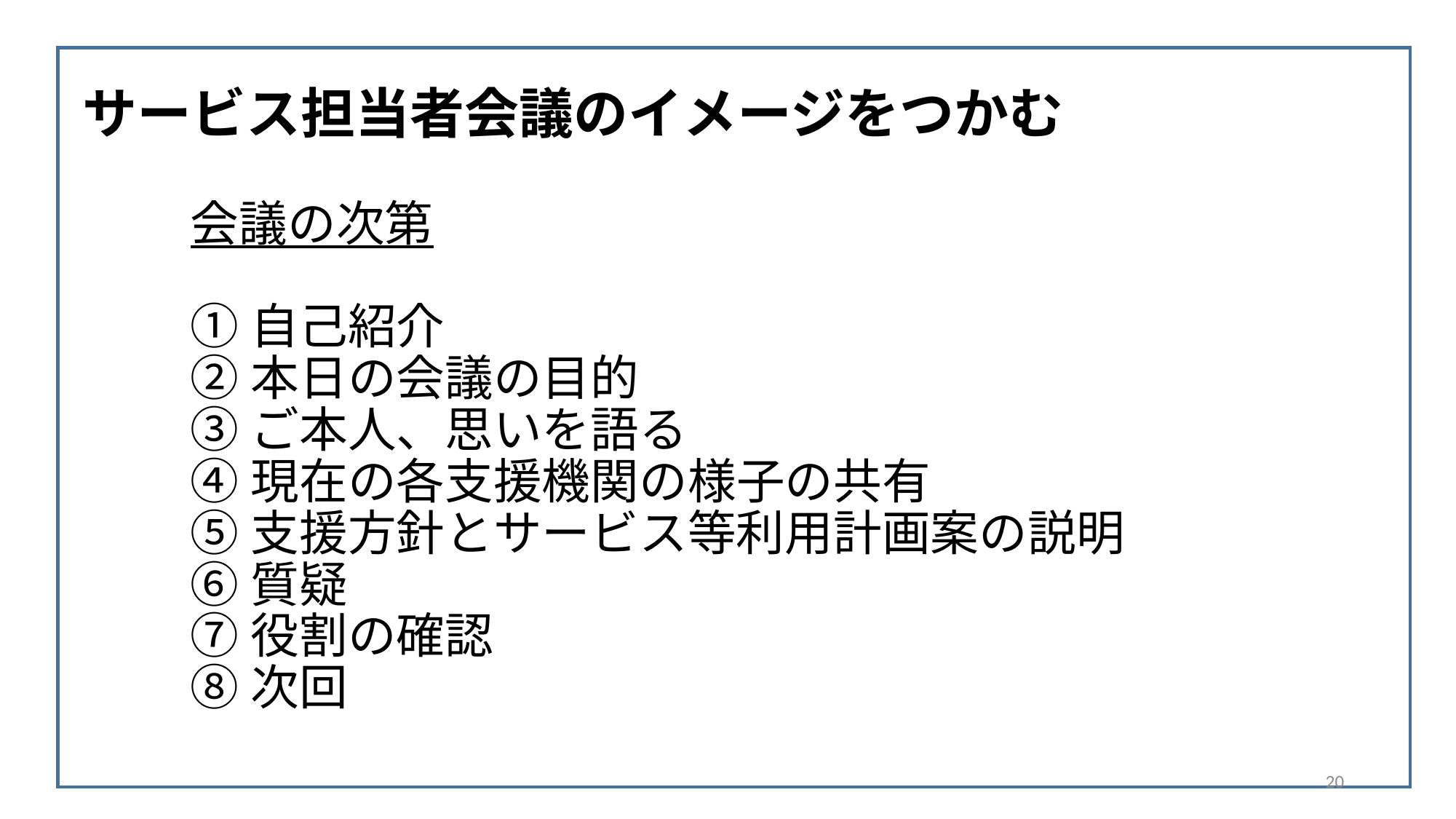

サービス担当者会議のイメージをつかむ
会議の次第

①自己紹介
②本日の会議の目的
③ご本人、思いを語る
④現在の各支援機関の様子の共有
⑤支援方針とサービス等利用計画案の説明
⑥質疑
⑦役割の確認
⑧次回
20